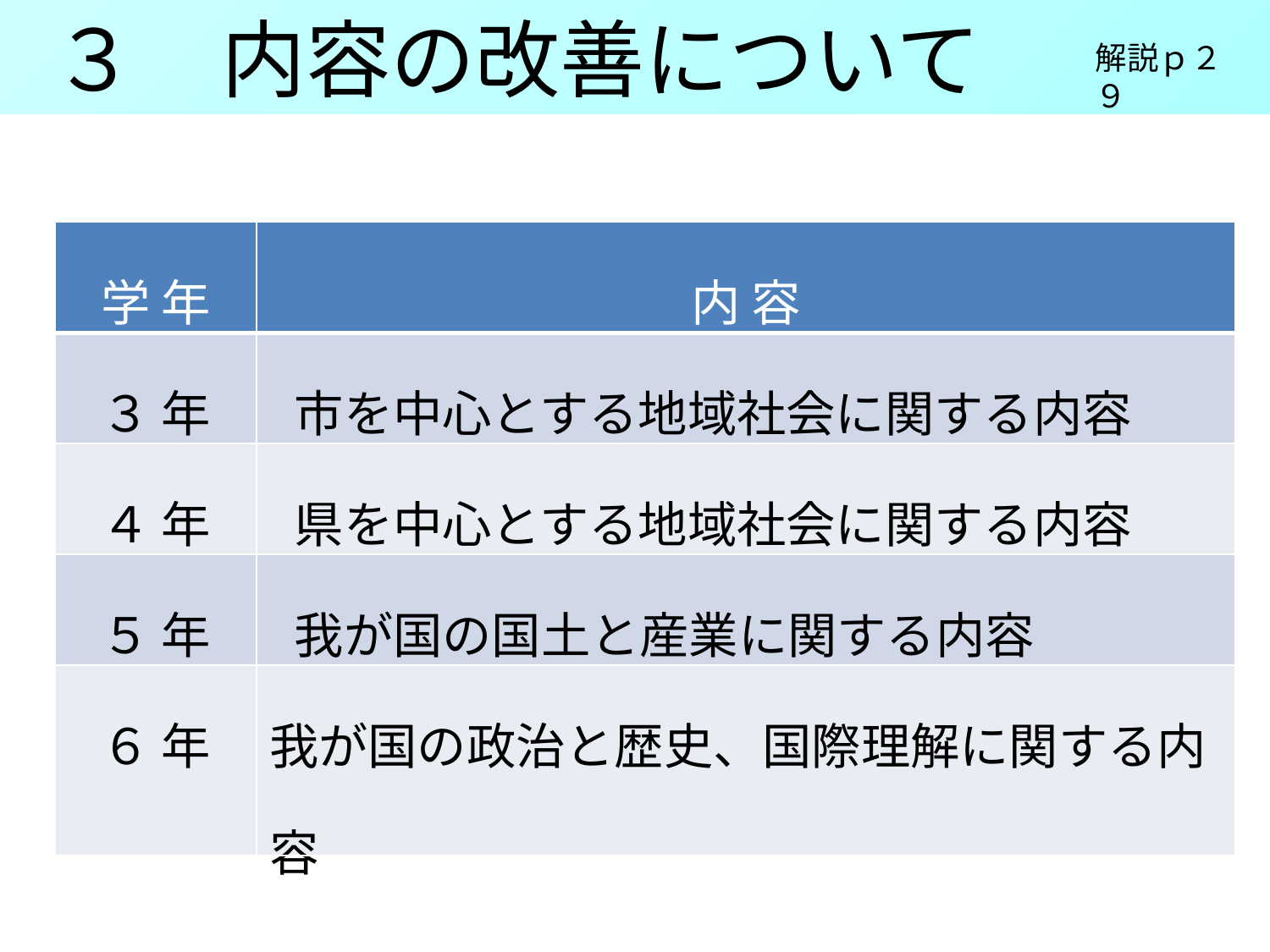

３　内容の改善について
解説ｐ２９
| 学 年 | 内 容 |
| --- | --- |
| ３ 年 | 市を中心とする地域社会に関する内容 |
| ４ 年 | 県を中心とする地域社会に関する内容 |
| ５ 年 | 我が国の国土と産業に関する内容 |
| ６ 年 | 我が国の政治と歴史、国際理解に関する内容 |